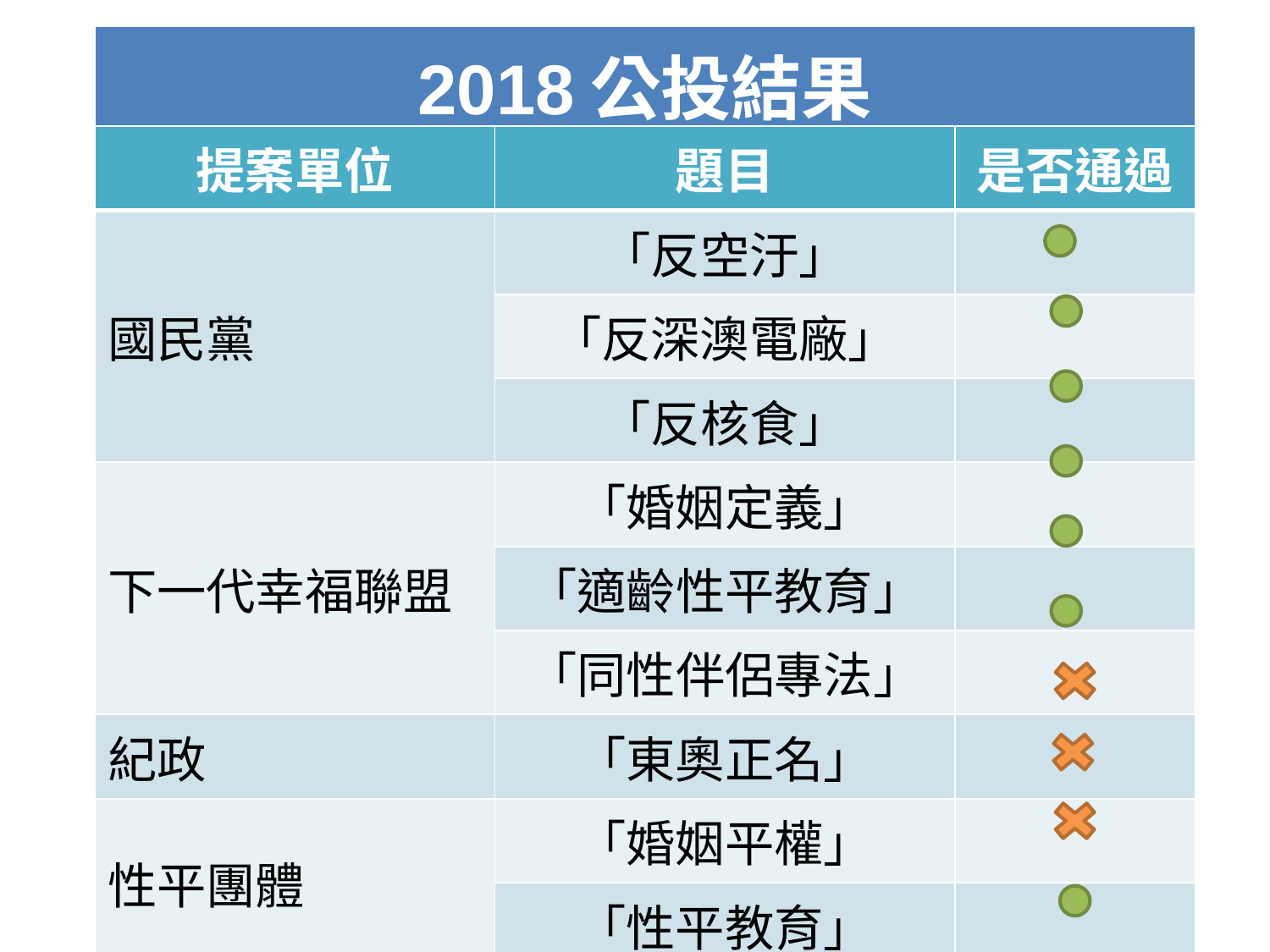

| 2018公投結果 |
| --- |
| 提案單位 | 題目 | 是否通過 |
| --- | --- | --- |
| 國民黨 | 「反空汙」 |  |
|  | 「反深澳電廠」 |  |
|  | 「反核食」 |  |
| 下一代幸福聯盟 | 「婚姻定義」 |  |
|  | 「適齡性平教育」 |  |
|  | 「同性伴侶專法」 |  |
| 紀政 | 「東奧正名」 |  |
| 性平團體 | 「婚姻平權」 |  |
|  | 「性平教育」 |  |
| 擁核人士 | 「以核養綠」 |  |